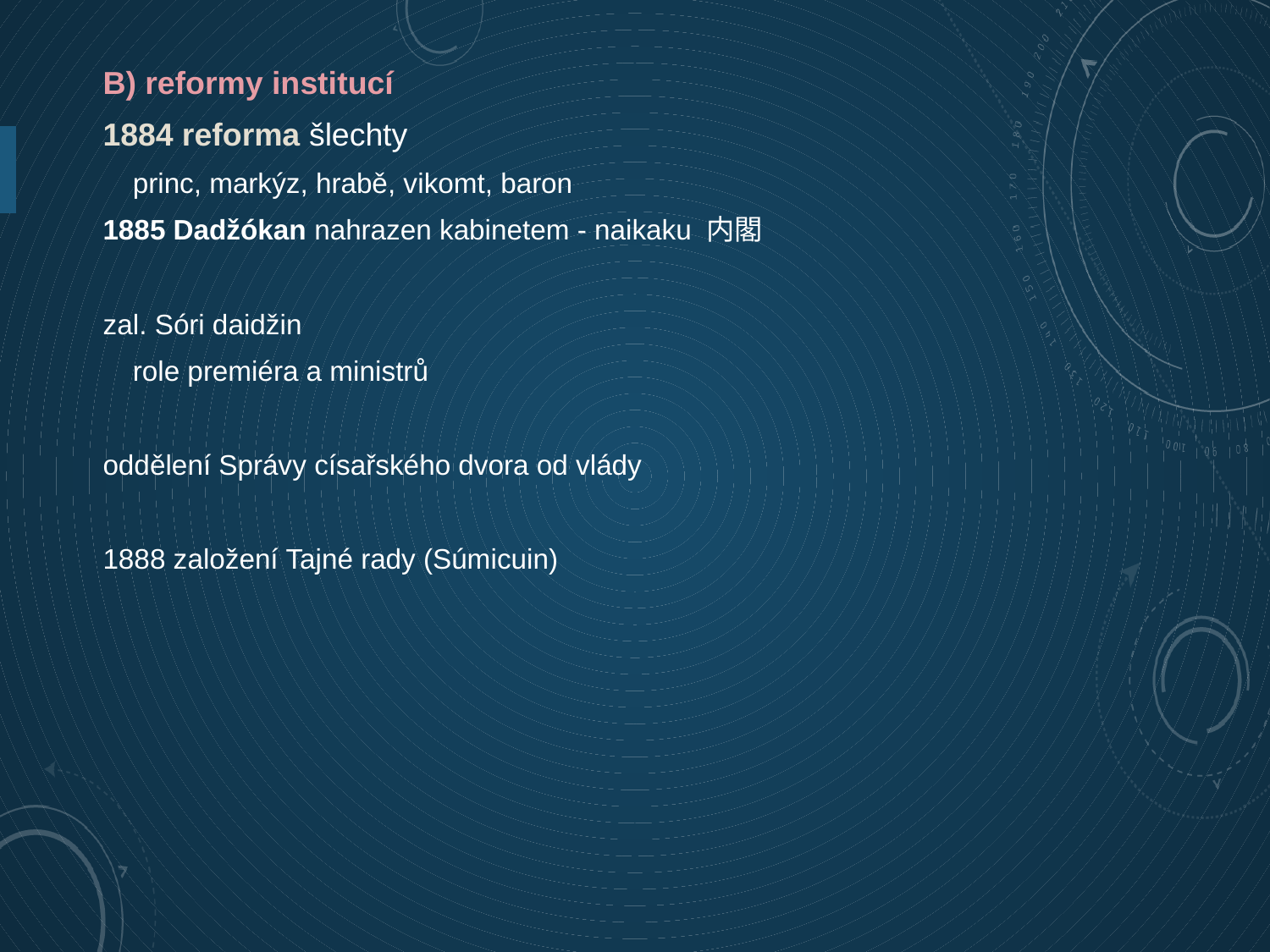

B) reformy institucí
1884 reforma šlechty
	princ, markýz, hrabě, vikomt, baron
1885 Dadžókan nahrazen kabinetem - naikaku 内閣

zal. Sóri daidžin
	role premiéra a ministrů

oddělení Správy císařského dvora od vlády

1888 založení Tajné rady (Súmicuin)